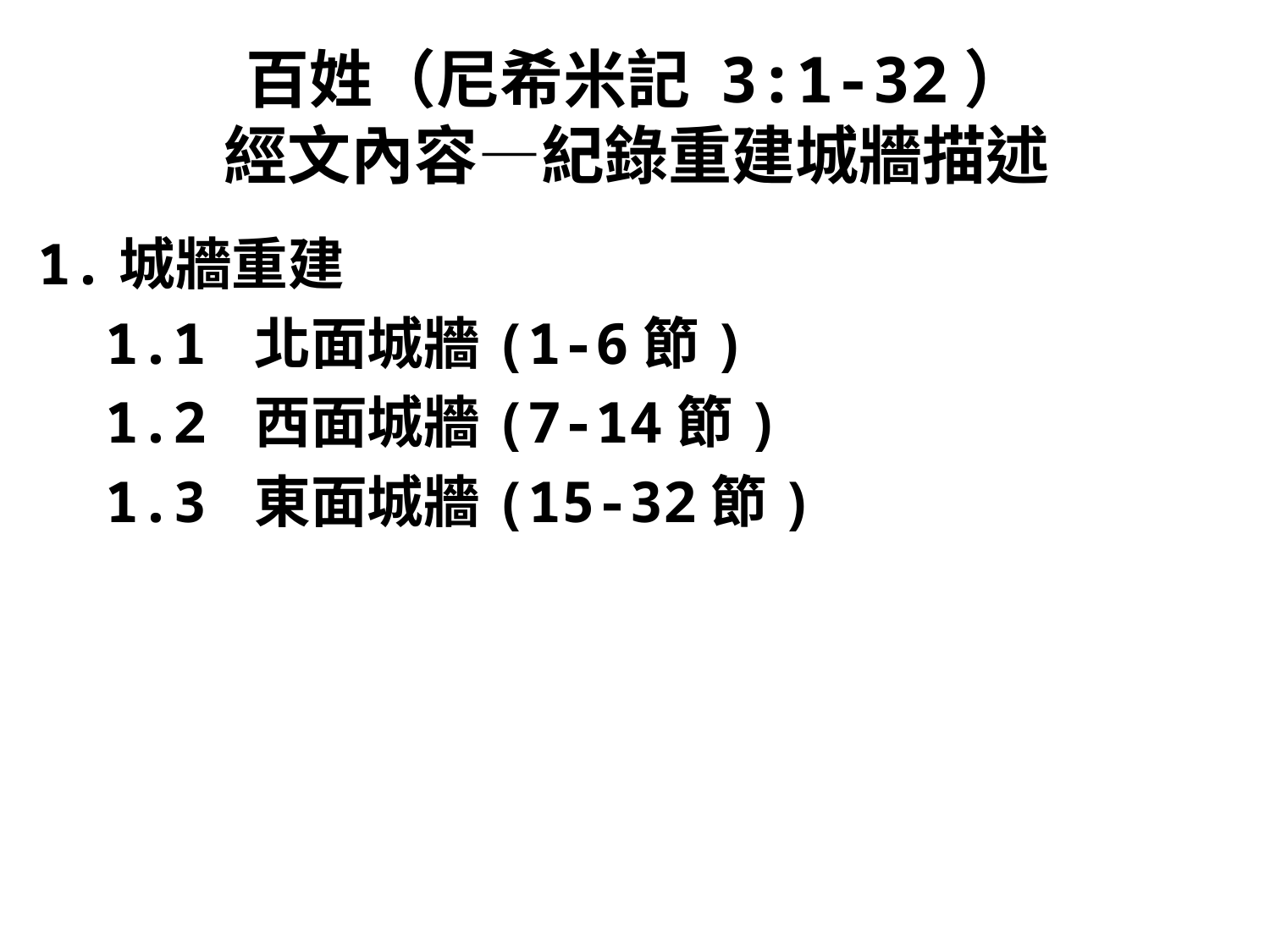

# 百姓（尼希米記 3:1-32） 經文內容—紀錄重建城牆描述
1.城牆重建
  1.1 北面城牆(1-6節)
  1.2 西面城牆(7-14節)
  1.3 東面城牆(15-32節)